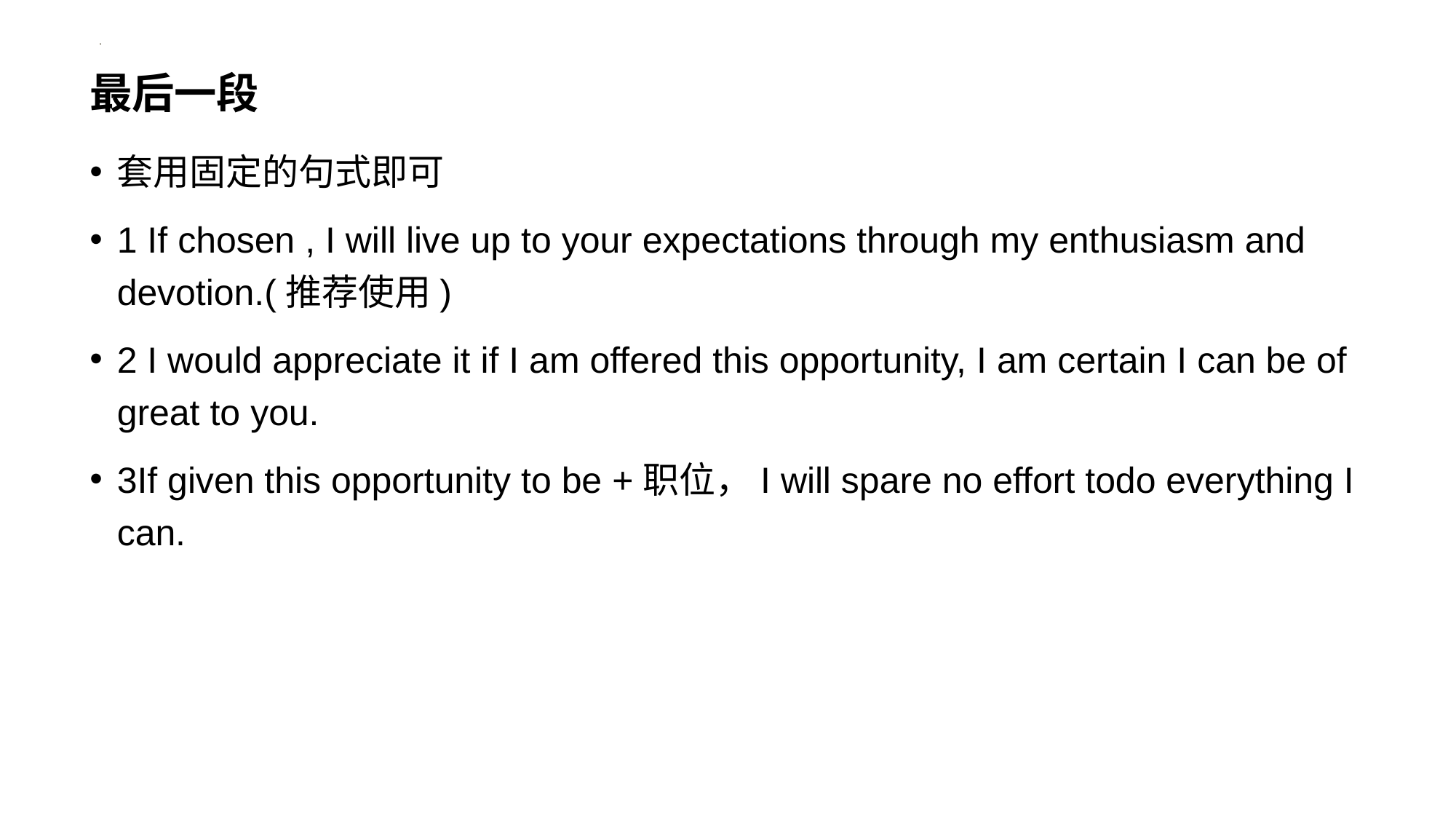

# 最后一段
套用固定的句式即可
1 If chosen , I will live up to your expectations through my enthusiasm and devotion.(推荐使用)
2 I would appreciate it if I am offered this opportunity, I am certain I can be of great to you.
3If given this opportunity to be +职位，I will spare no effort todo everything I can.